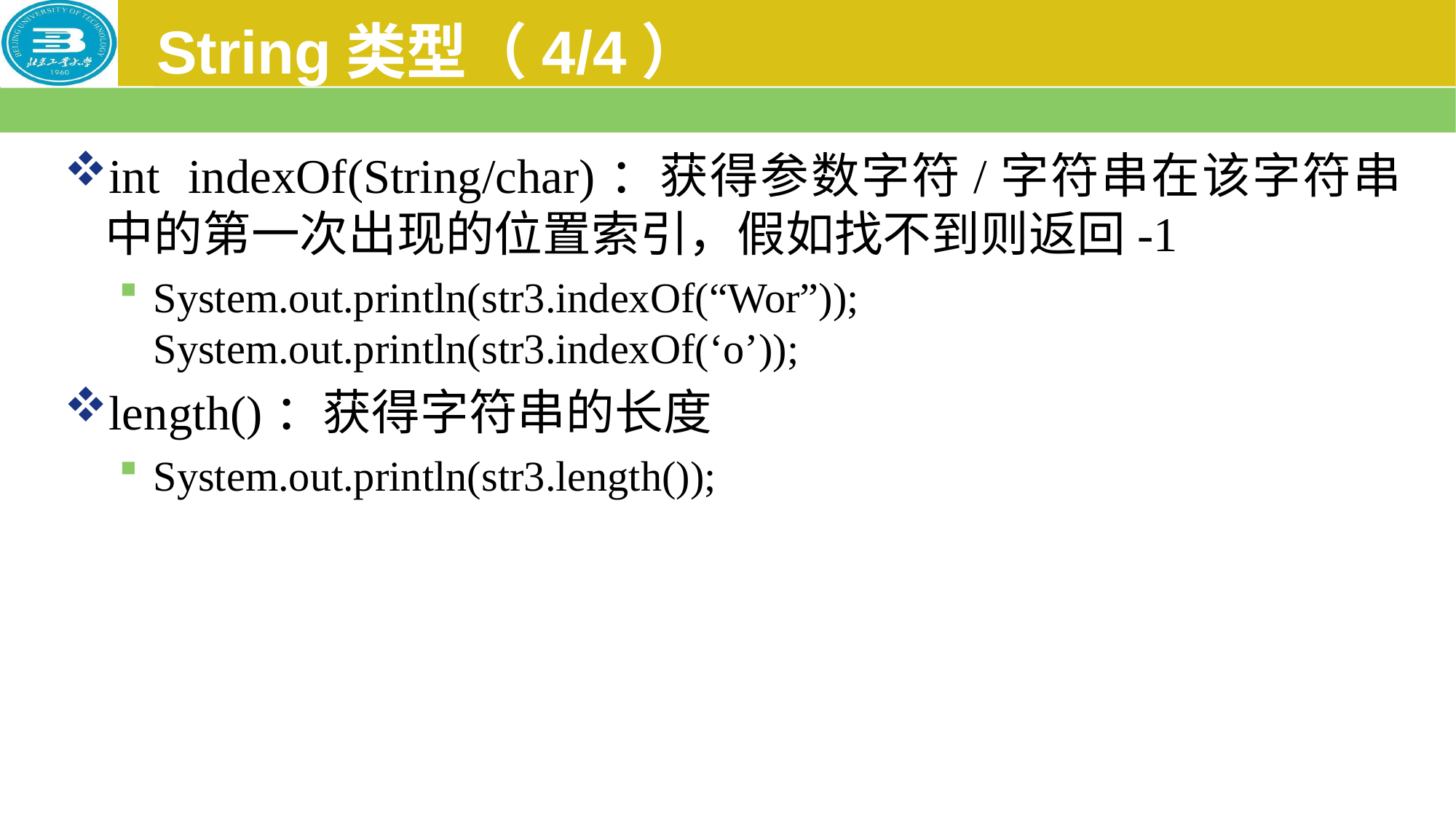

# String类型（4/4）
int  indexOf(String/char)：获得参数字符/字符串在该字符串中的第一次出现的位置索引，假如找不到则返回-1
System.out.println(str3.indexOf(“Wor”)); System.out.println(str3.indexOf(‘o’));
length()：获得字符串的长度
System.out.println(str3.length());